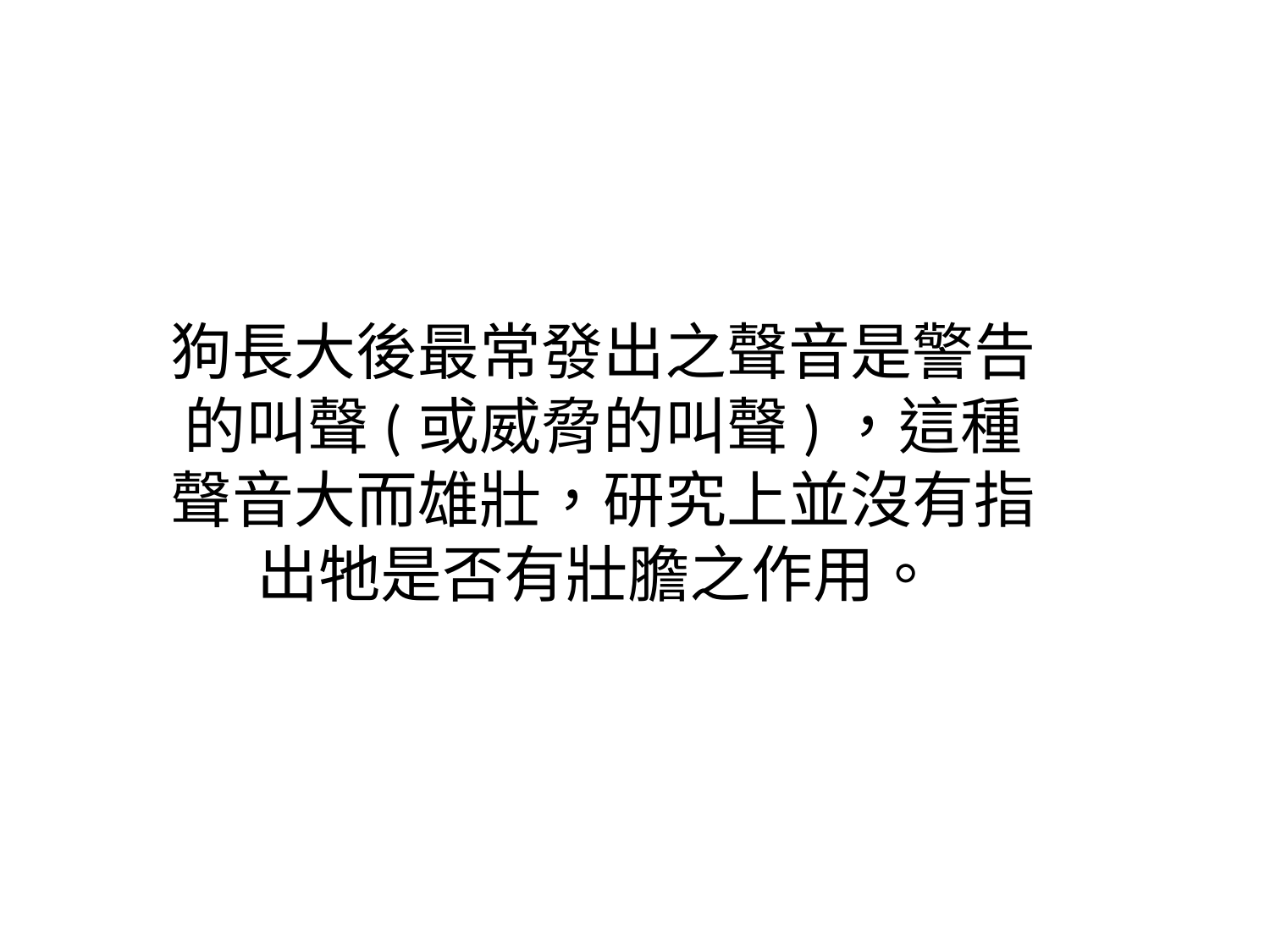

狗長大後最常發出之聲音是警告的叫聲(或威脅的叫聲)，這種聲音大而雄壯，研究上並沒有指出牠是否有壯膽之作用。